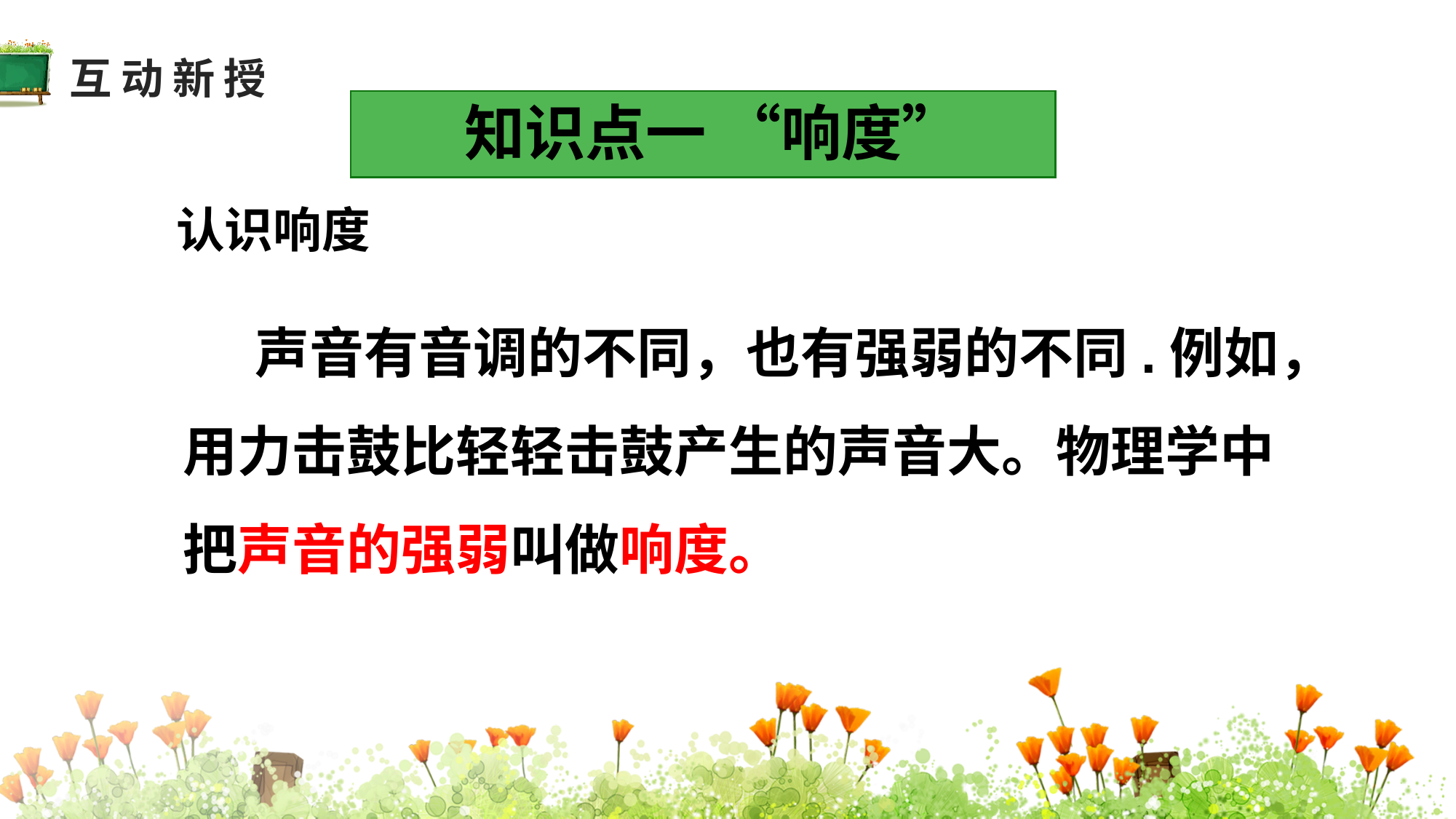

互动新授
知识点一 “响度”

认识响度
声音有音调的不同，也有强弱的不同.例如，用力击鼓比轻轻击鼓产生的声音大。物理学中把声音的强弱叫做响度。